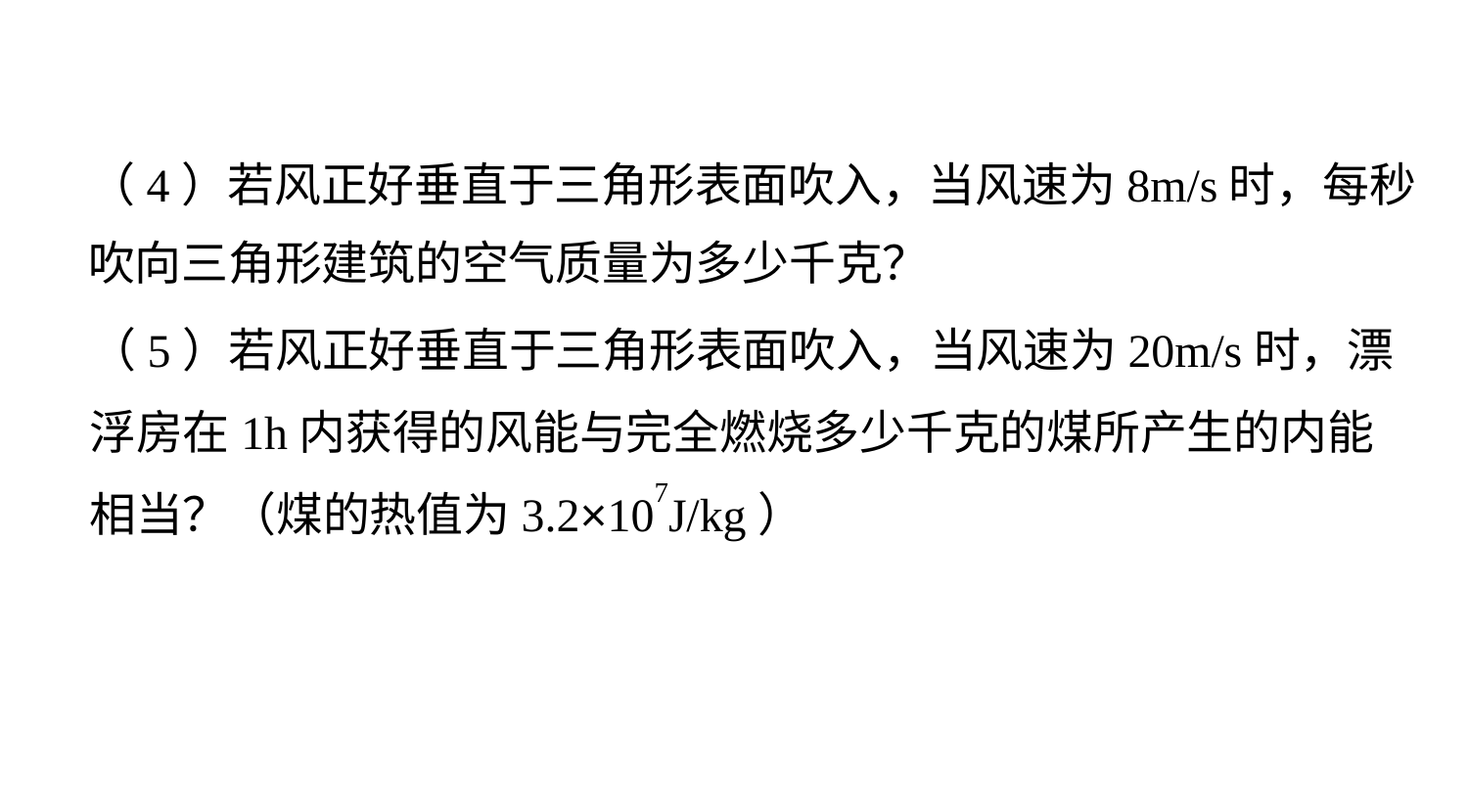

（4）若风正好垂直于三角形表面吹入，当风速为8m/s时，每秒

吹向三角形建筑的空气质量为多少千克？
（5）若风正好垂直于三角形表面吹入，当风速为20m/s时，漂

浮房在1h内获得的风能与完全燃烧多少千克的煤所产生的内能

相当？（煤的热值为3.2×107J/kg）